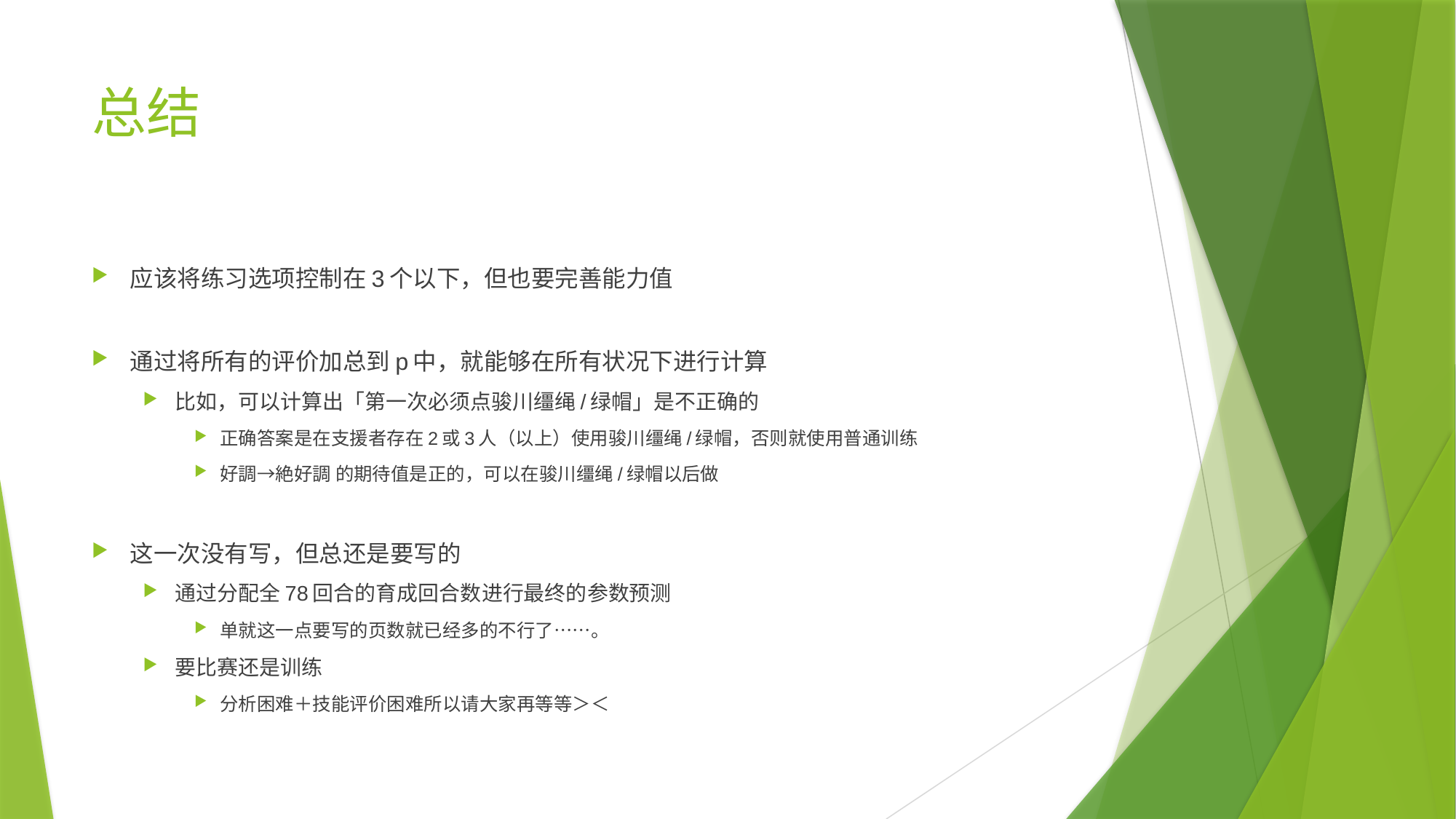

# 总结
应该将练习选项控制在3个以下，但也要完善能力值

通过将所有的评价加总到p中，就能够在所有状况下进行计算
比如，可以计算出「第一次必须点骏川缰绳/绿帽」是不正确的
正确答案是在支援者存在2或3人（以上）使用骏川缰绳/绿帽，否则就使用普通训练
好調→絶好調 的期待值是正的，可以在骏川缰绳/绿帽以后做

这一次没有写，但总还是要写的
通过分配全78回合的育成回合数进行最终的参数预测
单就这一点要写的页数就已经多的不行了……。
要比赛还是训练
分析困难＋技能评价困难所以请大家再等等＞＜